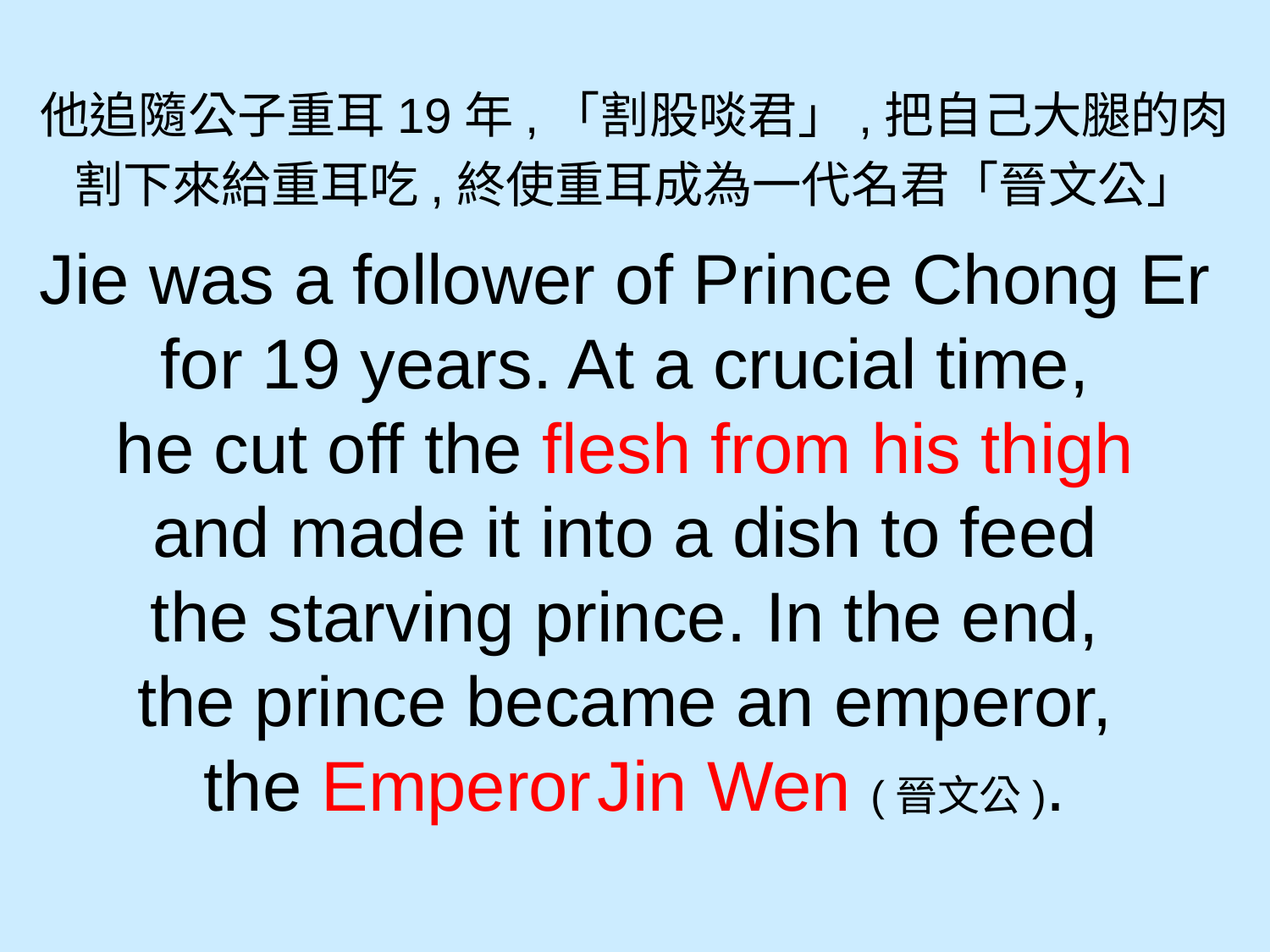

他追隨公子重耳19年,「割股啖君」,把自己大腿的肉
割下來給重耳吃,終使重耳成為一代名君「晉文公」
Jie was a follower of Prince Chong Er
for 19 years. At a crucial time,
he cut off the flesh from his thigh
and made it into a dish to feed
the starving prince. In the end,
the prince became an emperor,
the Emperor Jin Wen (晉文公).